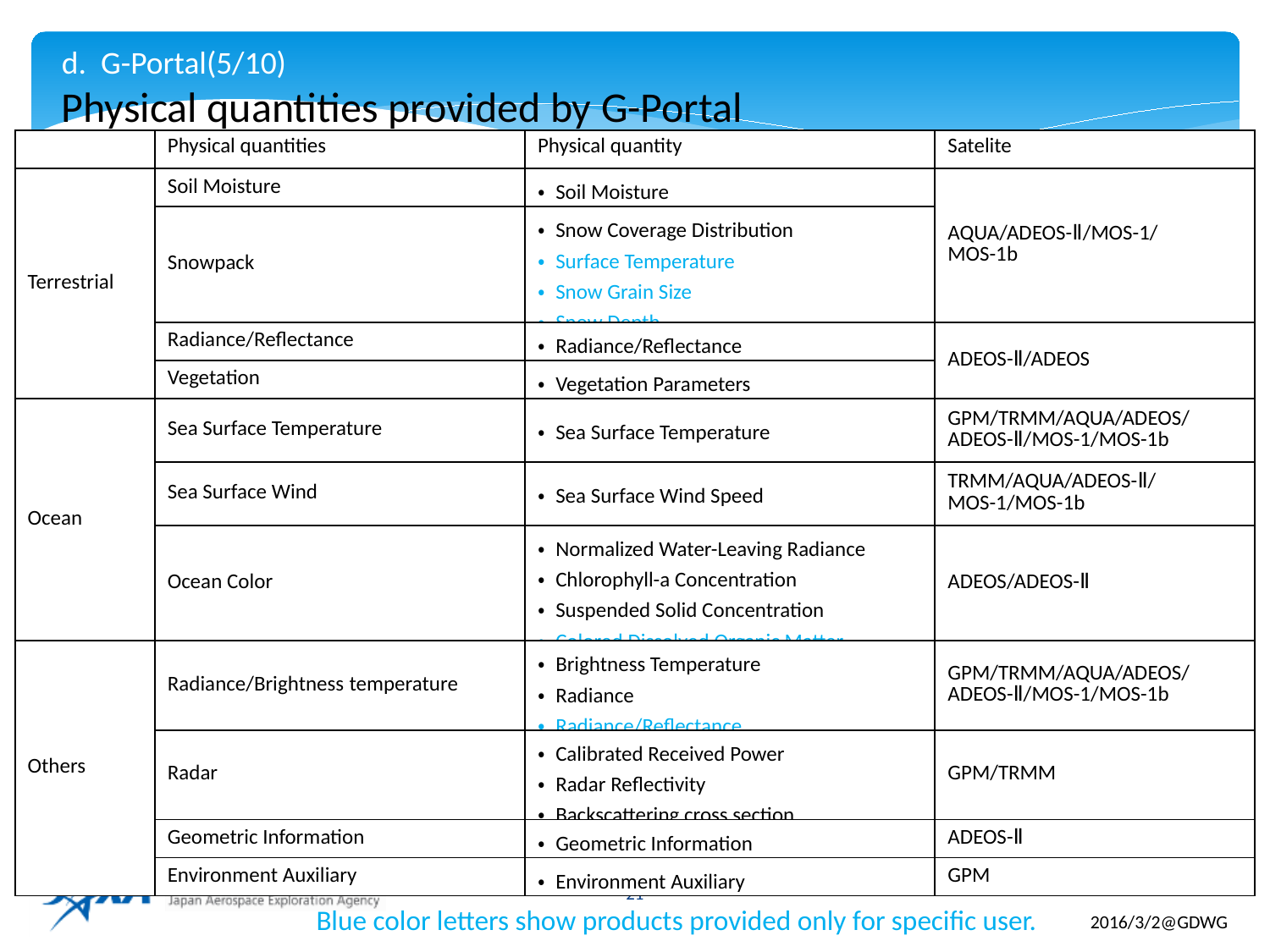

d.  G-Portal(5/10)
Physical quantities provided by G-Portal
|  | Physical quantities | Physical quantity | Satelite |
| --- | --- | --- | --- |
| Terrestrial | Soil Moisture | ・ Soil Moisture | AQUA/ADEOS-Ⅱ/MOS-1/ MOS-1b |
|  | Snowpack | ・ Snow Coverage Distribution ・ Surface Temperature ・ Snow Grain Size ・ Snow Depth |  |
|  | Radiance/Reflectance | ・ Radiance/Reflectance | ADEOS-Ⅱ/ADEOS |
|  | Vegetation | ・ Vegetation Parameters |  |
| Ocean | Sea Surface Temperature | ・ Sea Surface Temperature | GPM/TRMM/AQUA/ADEOS/ ADEOS-Ⅱ/MOS-1/MOS-1b |
|  | Sea Surface Wind | ・ Sea Surface Wind Speed | TRMM/AQUA/ADEOS-Ⅱ/ MOS-1/MOS-1b |
|  | Ocean Color | ・ Normalized Water-Leaving Radiance ・ Chlorophyll-a Concentration ・ Suspended Solid Concentration ・ Colored Dissolved Organic Matter | ADEOS/ADEOS-Ⅱ |
| Others | Radiance/Brightness temperature | ・ Brightness Temperature ・ Radiance ・ Radiance/Reflectance | GPM/TRMM/AQUA/ADEOS/ ADEOS-Ⅱ/MOS-1/MOS-1b |
|  | Radar | ・ Calibrated Received Power ・ Radar Reflectivity ・ Backscattering cross section | GPM/TRMM |
|  | Geometric Information | ・ Geometric Information | ADEOS-Ⅱ |
|  | Environment Auxiliary | ・ Environment Auxiliary | GPM |
21
 Blue color letters show products provided only for specific user.